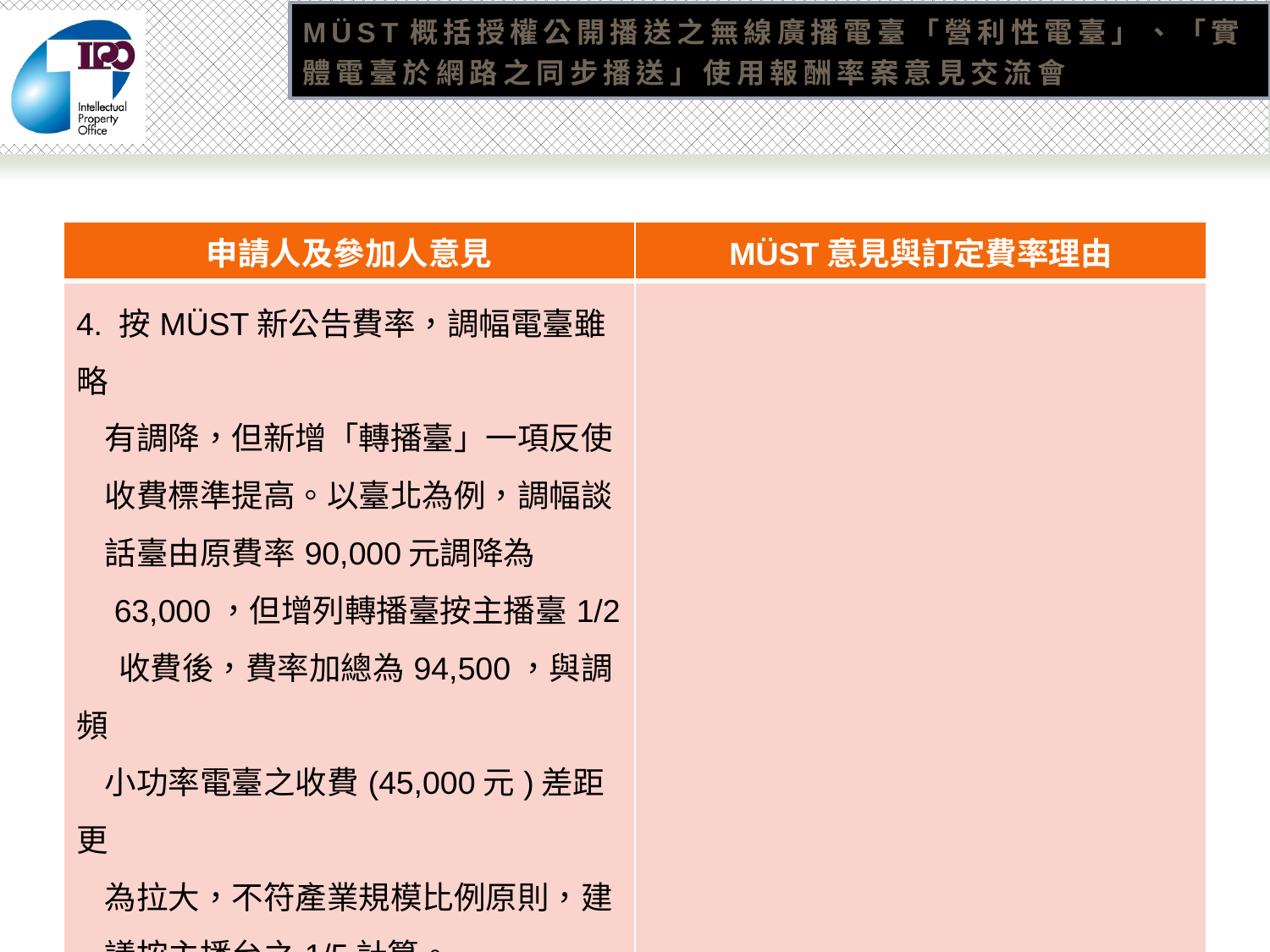

# MÜST概括授權公開播送之無線廣播電臺「營利性電臺」、「實體電臺於網路之同步播送」使用報酬率案意見交流會
| 申請人及參加人意見 | MÜST意見與訂定費率理由 |
| --- | --- |
| 4. 按MÜST新公告費率，調幅電臺雖略 有調降，但新增「轉播臺」一項反使 收費標準提高。以臺北為例，調幅談 話臺由原費率90,000元調降為 63,000，但增列轉播臺按主播臺1/2 收費後，費率加總為94,500，與調頻 小功率電臺之收費(45,000元)差距更 為拉大，不符產業規模比例原則，建 議按主播台之1/5計算。 |  |